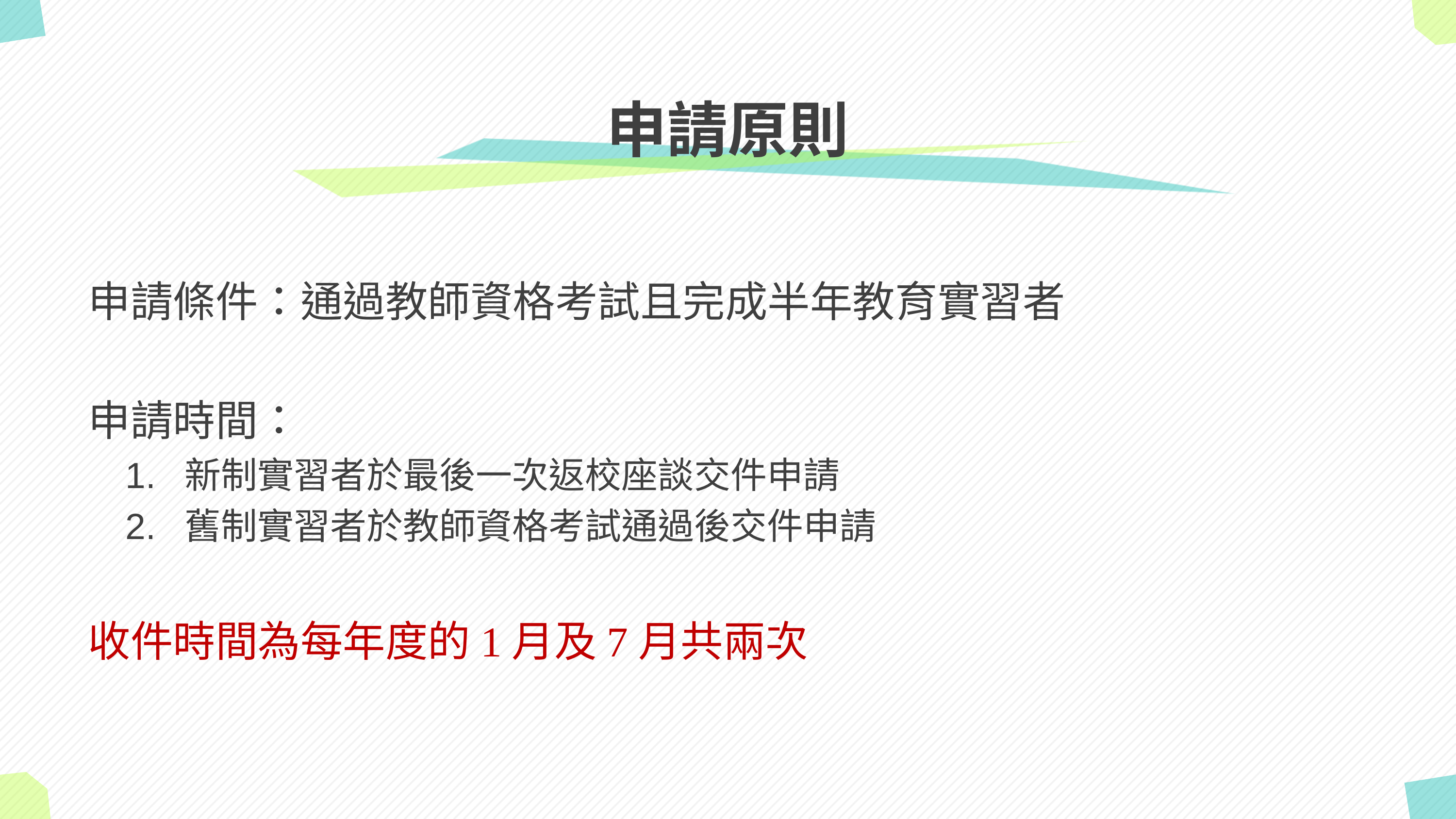

# 申請原則

申請條件：通過教師資格考試且完成半年教育實習者

申請時間：
新制實習者於最後一次返校座談交件申請
舊制實習者於教師資格考試通過後交件申請

收件時間為每年度的1月及7月共兩次